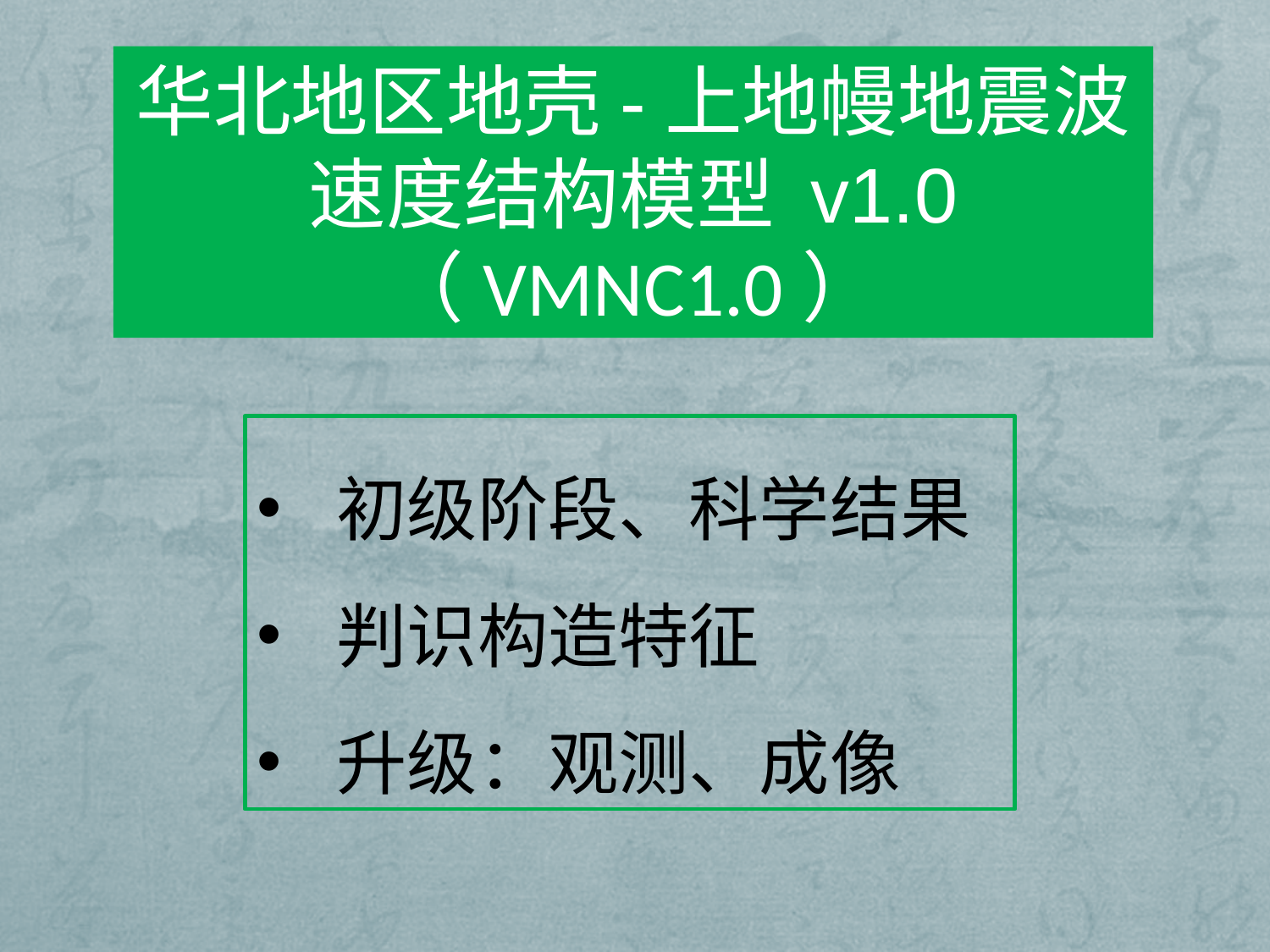

华北地区地壳-上地幔地震波速度结构模型 v1.0
（VMNC1.0）
初级阶段、科学结果
判识构造特征
升级：观测、成像